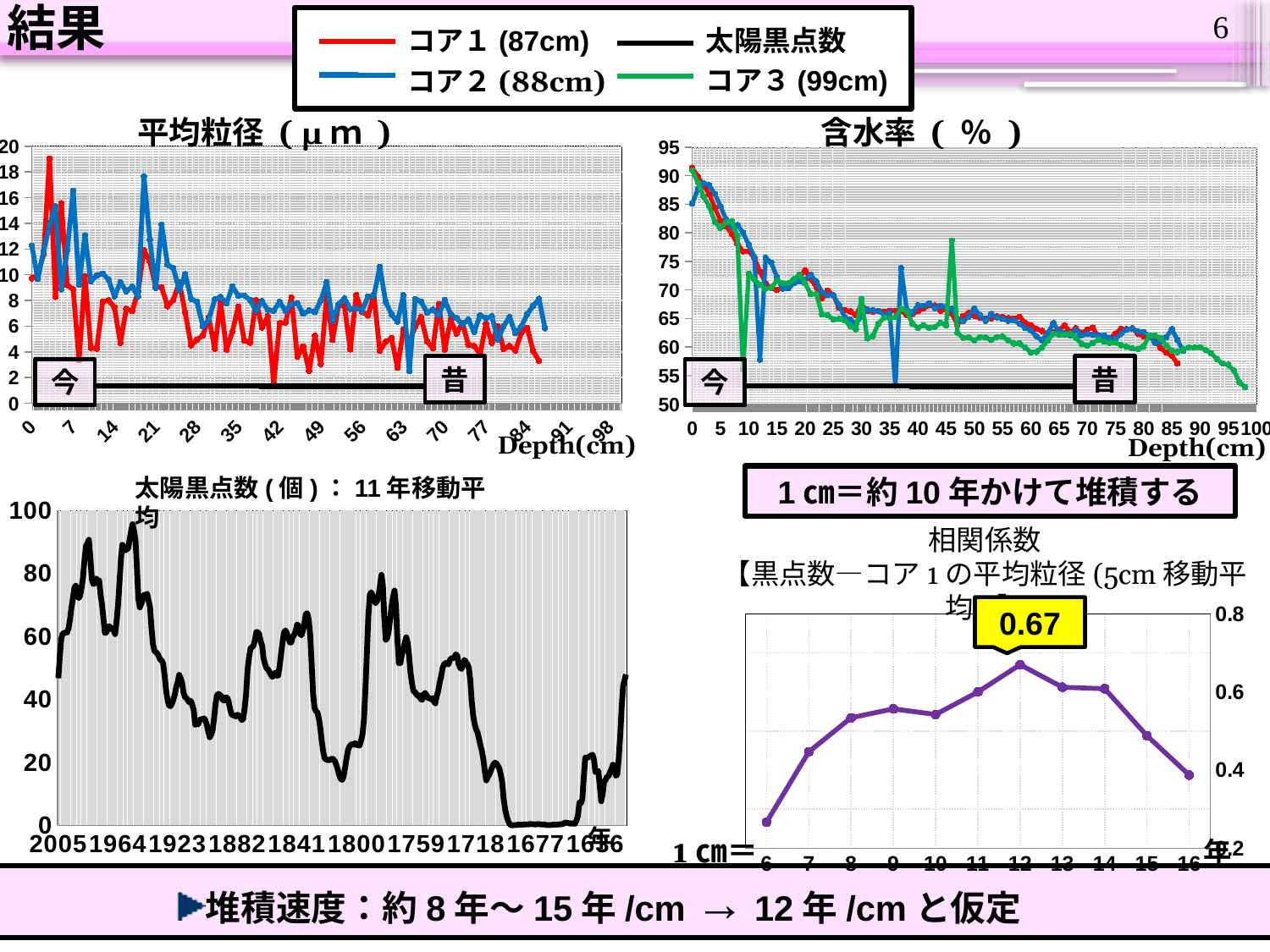

結果
6

コア１(87cm)
太陽黒点数
コア３(99cm)
コア２(88cm)
平均粒径 ( μｍ )

含水率 ( ％ )

[unsupported chart]

[unsupported chart]

昔
今
昔
今
Depth(cm)
Depth(cm)
太陽黒点数(個)：11年移動平均

### Chart

| Category |  |
|---|---|
| 2005 | 46.7 |
| 2004 | 53.681818181818144 |
| 2003 | 59.24545454545454 |
| 2002 | 60.936363636363595 |
| 2001 | 61.036363636363625 |
| 2000 | 61.24545454545454 |
| 1999 | 61.254545454545394 |
| 1998 | 62.54545454545455 |
| 1997 | 65.32727272727273 |
| 1996 | 69.118181818181 |
| 1995 | 71.99090909090923 |
| 1994 | 75.44545454545455 |
| 1993 | 76.07272727272652 |
| 1992 | 72.88181818181819 |
| 1991 | 72.14545454545414 |
| 1990 | 72.99090909090923 |
| 1989 | 75.57272727272652 |
| 1988 | 78.90909090909092 |
| 1987 | 84.48181818181823 |
| 1986 | 88.68181818181819 |
| 1985 | 89.49090909090923 |
| 1984 | 90.65454545454544 |
| 1983 | 84.73636363636363 |
| 1982 | 78.12727272727271 |
| 1981 | 76.618181818181 |
| 1980 | 76.80909090909091 |
| 1979 | 78.31818181818112 |
| 1978 | 77.60000000000001 |
| 1977 | 77.80909090909091 |
| 1976 | 73.32727272727273 |
| 1975 | 70.05454545454546 |
| 1974 | 65.5909090909091 |
| 1973 | 61.09090909090928 |
| 1972 | 61.2 |
| 1971 | 62.972727272727276 |
| 1970 | 63.2 |
| 1969 | 62.71818181818201 |
| 1968 | 62.11818181818201 |
| 1967 | 62.08181818181801 |
| 1966 | 60.71818181818201 |
| 1965 | 64.87272727272642 |
| 1964 | 69.82727272727273 |
| 1963 | 77.03636363636365 |
| 1962 | 84.7 |
| 1961 | 89.06363636363635 |
| 1960 | 88.24545454545455 |
| 1959 | 87.27272727272653 |
| 1958 | 87.60909090909091 |
| 1957 | 87.93636363636364 |
| 1956 | 90.82727272727273 |
| 1955 | 93.55454545454546 |
| 1954 | 95.5909090909091 |
| 1953 | 93.52727272727272 |
| 1952 | 90.50909090909089 |
| 1951 | 81.63636363636364 |
| 1950 | 71.77272727272648 |
| 1949 | 69.1909090909091 |
| 1948 | 70.27272727272648 |
| 1947 | 71.7909090909091 |
| 1946 | 73.24545454545455 |
| 1945 | 73.10000000000001 |
| 1944 | 73.54545454545452 |
| 1943 | 71.26363636363635 |
| 1942 | 69.27272727272648 |
| 1941 | 62.73636363636364 |
| 1940 | 57.6 |
| 1939 | 55.372727272727275 |
| 1938 | 55.018181818182 |
| 1937 | 54.545454545454554 |
| 1936 | 53.690909090909315 |
| 1935 | 52.61818181818201 |
| 1934 | 52.354545454545125 |
| 1933 | 51.354545454545125 |
| 1932 | 47.66363636363617 |
| 1931 | 43.07272727272727 |
| 1930 | 39.854545454545125 |
| 1929 | 38.09090909090928 |
| 1928 | 37.82727272727273 |
| 1927 | 38.60000000000001 |
| 1926 | 39.96363636363613 |
| 1925 | 41.4545454545452 |
| 1924 | 43.99090909090911 |
| 1923 | 45.418181818182006 |
| 1922 | 47.79090909090934 |
| 1921 | 46.70909090909091 |
| 1920 | 45.20909090909091 |
| 1919 | 42.054545454545234 |
| 1918 | 40.66363636363618 |
| 1917 | 40.46363636363613 |
| 1916 | 39.690909090909315 |
| 1915 | 39.009090909090915 |
| 1914 | 39.581818181817994 |
| 1913 | 38.20909090909091 |
| 1912 | 36.518181818182 |
| 1911 | 31.96363636363622 |
| 1910 | 32.54545454545455 |
| 1909 | 32.054545454545234 |
| 1908 | 33.4 |
| 1907 | 33.72727272727276 |
| 1906 | 33.64545454545454 |
| 1905 | 33.99090909090911 |
| 1904 | 33.4 |
| 1903 | 31.83636363636363 |
| 1902 | 29.80909090909093 |
| 1901 | 27.97272727272697 |
| 1900 | 28.9 |
| 1899 | 30.21818181818181 |
| 1898 | 34.136363636363626 |
| 1897 | 38.554545454545234 |
| 1896 | 41.336363636363544 |
| 1895 | 41.73636363636364 |
| 1894 | 41.445454545454545 |
| 1893 | 40.96363636363613 |
| 1892 | 39.72727272727276 |
| 1891 | 39.654545454545264 |
| 1890 | 40.60000000000001 |
| 1889 | 40.554545454545234 |
| 1888 | 39.254545454545394 |
| 1887 | 36.945454545454545 |
| 1886 | 35.24545454545454 |
| 1885 | 34.945454545454545 |
| 1884 | 34.845454545454544 |
| 1883 | 34.581818181817994 |
| 1882 | 35.09090909090927 |
| 1881 | 34.92727272727273 |
| 1880 | 34.16363636363618 |
| 1879 | 33.48181818181797 |
| 1878 | 33.72727272727276 |
| 1877 | 37.17272727272727 |
| 1876 | 41.854545454545125 |
| 1875 | 49.55454545454523 |
| 1874 | 53.345454545454544 |
| 1873 | 56.21818181818201 |
| 1872 | 56.57272727272728 |
| 1871 | 56.92727272727272 |
| 1870 | 58.67272727272727 |
| 1869 | 61.4 |
| 1868 | 61.336363636363544 |
| 1867 | 60.690909090909315 |
| 1866 | 58.472727272727276 |
| 1865 | 57.07272727272727 |
| 1864 | 52.96363636363613 |
| 1863 | 51.21818181818201 |
| 1862 | 49.86363636363607 |
| 1861 | 49.59090909090928 |
| 1860 | 48.71818181818201 |
| 1859 | 47.81818181818186 |
| 1858 | 47.09090909090928 |
| 1857 | 48.00909090909091 |
| 1856 | 48.5 |
| 1855 | 47.536363636363625 |
| 1854 | 47.581818181817994 |
| 1853 | 50.39090909090911 |
| 1852 | 54.36363636363607 |
| 1851 | 57.89090909090911 |
| 1850 | 61.14545454545455 |
| 1849 | 61.9 |
| 1848 | 61.00000000000001 |
| 1847 | 59.65454545454527 |
| 1846 | 58.07272727272728 |
| 1845 | 58.08181818181801 |
| 1844 | 59.81818181818186 |
| 1843 | 60.445454545454545 |
| 1842 | 61.681818181818144 |
| 1841 | 63.77272727272727 |
| 1840 | 63.354545454545125 |
| 1839 | 60.90909090909091 |
| 1838 | 60.31818181818186 |
| 1837 | 61.845454545454544 |
| 1836 | 63.99090909090911 |
| 1835 | 67.1 |
| 1834 | 67.31818181818112 |
| 1833 | 65.36363636363629 |
| 1832 | 60.49090909090911 |
| 1831 | 51.21818181818201 |
| 1830 | 41.681818181818144 |
| 1829 | 37.281818181818174 |
| 1828 | 36.24545454545455 |
| 1827 | 35.836363636363544 |
| 1826 | 33.936363636363645 |
| 1825 | 31.009090909090915 |
| 1824 | 26.736363636363535 |
| 1823 | 23.3818181818183 |
| 1822 | 21.27272727272699 |
| 1821 | 20.927272727272733 |
| 1820 | 20.845454545454544 |
| 1819 | 20.6 |
| 1818 | 20.936363636363517 |
| 1817 | 21.22727272727273 |
| 1816 | 20.99090909090909 |
| 1815 | 20.390909090909087 |
| 1814 | 19.200000000000003 |
| 1813 | 17.763636363636227 |
| 1812 | 15.945454545454552 |
| 1811 | 14.77272727272733 |
| 1810 | 14.445454545454552 |
| 1809 | 15.54545454545455 |
| 1808 | 18.200000000000003 |
| 1807 | 21.181818181818304 |
| 1806 | 23.818181818181817 |
| 1805 | 25.00909090909091 |
| 1804 | 25.627272727272832 |
| 1803 | 25.77272727272699 |
| 1802 | 25.61818181818182 |
| 1801 | 26.154545454545495 |
| 1800 | 25.53636363636359 |
| 1799 | 25.427272727272733 |
| 1798 | 25.372727272727023 |
| 1797 | 26.90909090909091 |
| 1796 | 28.872727272727023 |
| 1795 | 33.95454545454519 |
| 1794 | 43.372727272727275 |
| 1793 | 54.65454545454526 |
| 1792 | 66.2818181818182 |
| 1791 | 73.23636363636363 |
| 1790 | 73.97272727272674 |
| 1789 | 72.96363636363637 |
| 1788 | 71.30909090909091 |
| 1787 | 70.54545454545452 |
| 1786 | 71.2818181818182 |
| 1785 | 72.93636363636364 |
| 1784 | 76.2090909090909 |
| 1783 | 79.5090909090909 |
| 1782 | 76.01818181818118 |
| 1781 | 65.81818181818112 |
| 1780 | 58.91818181818199 |
| 1779 | 59.5090909090909 |
| 1778 | 61.74545454545454 |
| 1777 | 65.71818181818116 |
| 1776 | 69.63636363636361 |
| 1775 | 72.60909090909091 |
| 1774 | 74.54545454545452 |
| 1773 | 69.44545454545454 |
| 1772 | 58.845454545454494 |
| 1771 | 51.472727272727255 |
| 1770 | 51.57272727272727 |
| 1769 | 54.24545454545454 |
| 1768 | 55.56363636363615 |
| 1767 | 57.96363636363613 |
| 1766 | 59.72727272727276 |
| 1765 | 58.02727272727273 |
| 1764 | 53.77272727272727 |
| 1763 | 48.45454545454519 |
| 1762 | 45.054545454545234 |
| 1761 | 42.54545454545454 |
| 1760 | 42.38181818181794 |
| 1759 | 41.59090909090928 |
| 1758 | 41.07272727272727 |
| 1757 | 41.31818181818186 |
| 1756 | 40.09090909090928 |
| 1755 | 39.86363636363607 |
| 1754 | 41.5 |
| 1753 | 42.04545454545455 |
| 1752 | 41.354545454545125 |
| 1751 | 40.40909090909091 |
| 1750 | 40.48181818181798 |
| 1749 | 40.06363636363615 |
| 1748 | 40.40909090909091 |
| 1747 | 39.436363636363595 |
| 1746 | 38.72727272727276 |
| 1745 | 41.02727272727273 |
| 1744 | 42.62727272727273 |
| 1743 | 45.36363636363607 |
| 1742 | 47.27272727272727 |
| 1741 | 50.0 |
| 1740 | 51.09090909090928 |
| 1739 | 51.54545454545455 |
| 1738 | 51.54545454545455 |
| 1737 | 51.09090909090928 |
| 1736 | 52.45454545454519 |
| 1735 | 53.09090909090928 |
| 1734 | 53.09090909090928 |
| 1733 | 53.27272727272727 |
| 1732 | 54.27272727272727 |
| 1731 | 54.0 |
| 1730 | 51.27272727272727 |
| 1729 | 50.09090909090928 |
| 1728 | 49.636363636363626 |
| 1727 | 51.181818181818144 |
| 1726 | 52.54545454545455 |
| 1725 | 51.90909090909091 |
| 1724 | 51.181818181818144 |
| 1723 | 50.0 |
| 1722 | 46.36363636363607 |
| 1721 | 39.54545454545455 |
| 1720 | 34.90909090909091 |
| 1719 | 32.27272727272727 |
| 1718 | 30.545454545454547 |
| 1717 | 29.545454545454547 |
| 1716 | 27.545454545454547 |
| 1715 | 25.454545454545453 |
| 1714 | 23.636363636363626 |
| 1713 | 21.0 |
| 1712 | 17.36363636363629 |
| 1711 | 14.27272727272733 |
| 1710 | 15.27272727272733 |
| 1709 | 16.090909090909086 |
| 1708 | 17.181818181818304 |
| 1707 | 18.454545454545453 |
| 1706 | 19.454545454545453 |
| 1705 | 19.90909090909091 |
| 1704 | 19.636363636363626 |
| 1703 | 18.90909090909091 |
| 1702 | 18.0 |
| 1701 | 16.181818181818304 |
| 1700 | 13.554545454545456 |
| 1699 | 8.28181818181808 |
| 1698 | 5.009090909090909 |
| 1697 | 2.91818181818182 |
| 1696 | 1.4636363636363638 |
| 1695 | 0.4636363636363636 |
| 1694 | 0.027272727272727497 |
| 1693 | 0.07272727272727274 |
| 1692 | 0.08181818181818107 |
| 1691 | 0.13636363636363635 |
| 1690 | 0.13636363636363635 |
| 1689 | 0.25454545454545424 |
| 1688 | 0.25454545454545424 |
| 1687 | 0.25454545454545424 |
| 1686 | 0.25454545454545424 |
| 1685 | 0.3272727272727299 |
| 1684 | 0.3272727272727299 |
| 1683 | 0.3272727272727299 |
| 1682 | 0.30909090909091125 |
| 1681 | 0.4636363636363636 |
| 1680 | 0.4090909090909107 |
| 1679 | 0.42727272727272936 |
| 1678 | 0.3000000000000003 |
| 1677 | 0.3363636363636385 |
| 1676 | 0.4181818181818183 |
| 1675 | 0.4181818181818183 |
| 1674 | 0.3454545454545471 |
| 1673 | 0.3454545454545471 |
| 1672 | 0.3272727272727299 |
| 1671 | 0.3000000000000003 |
| 1670 | 0.13636363636363635 |
| 1669 | 0.13636363636363635 |
| 1668 | 0.11818181818181818 |
| 1667 | 0.11818181818181818 |
| 1666 | 0.15454545454545632 |
| 1665 | 0.25454545454545424 |
| 1664 | 0.25454545454545424 |
| 1663 | 0.25454545454545424 |
| 1662 | 0.2727272727272728 |
| 1661 | 0.3272727272727299 |
| 1660 | 0.3727272727272745 |
| 1659 | 0.43636363636363795 |
| 1658 | 0.5181818181818186 |
| 1657 | 0.8818181818181815 |
| 1656 | 0.8818181818181815 |
| 1655 | 0.8090909090909091 |
| 1654 | 0.6272727272727273 |
| 1653 | 0.6272727272727273 |
| 1652 | 0.6272727272727273 |
| 1651 | 0.6090909090909091 |
| 1650 | 0.5545454545454579 |
| 1649 | 1.5636363636363635 |
| 1648 | 3.1 |
| 1647 | 7.327272727272727 |
| 1646 | 6.963636363636363 |
| 1645 | 8.327272727272682 |
| 1644 | 15.309090909090926 |
| 1643 | 21.545454545454543 |
| 1642 | 21.545454545454543 |
| 1641 | 21.545454545454543 |
| 1640 | 21.936363636363517 |
| 1639 | 22.209090909090907 |
| 1638 | 22.454545454545457 |
| 1637 | 20.854545454545455 |
| 1636 | 16.94545454545454 |
| 1635 | 16.94545454545454 |
| 1634 | 17.28181818181823 |
| 1633 | 12.409090909090922 |
| 1632 | 7.6727272727272675 |
| 1631 | 10.090909090909102 |
| 1630 | 13.945454545454552 |
| 1629 | 14.427272727272676 |
| 1628 | 15.51818181818182 |
| 1627 | 15.581818181818102 |
| 1626 | 16.94545454545454 |
| 1625 | 17.90909090909091 |
| 1624 | 19.27272727272699 |
| 1623 | 17.690909090909088 |
| 1622 | 15.790909090909096 |
| 1621 | 16.11818181818182 |
| 1620 | 21.0 |
| 1619 | 28.14545454545454 |
| 1618 | 37.23636363636364 |
| 1617 | 44.300000000000004 |
| 1616 | 46.036363636363625 |
| 1615 | 47.945454545454545 |
年
1㎝＝約10年かけて堆積する
相関係数
【黒点数―コア1の平均粒径(5cm移動平均)】

### Chart

| Category |  |
|---|---|
| 16 | 0.3873379529597259 |
| 15 | 0.4881692248122968 |
| 14 | 0.6085728604801853 |
| 13 | 0.6124340329447973 |
| 12 | 0.6703047331067065 |
| 11 | 0.6001841241953707 |
| 10 | 0.5426568251319075 |
| 9 | 0.5569339638775754 |
| 8 | 0.5341564983714737 |
| 7 | 0.4467031593853963 |
| 6 | 0.2663325257546845 |
0.67
1㎝＝　　　　　　　　　　　　　　年
堆積速度：約8年～15年/cm → 12年/cmと仮定